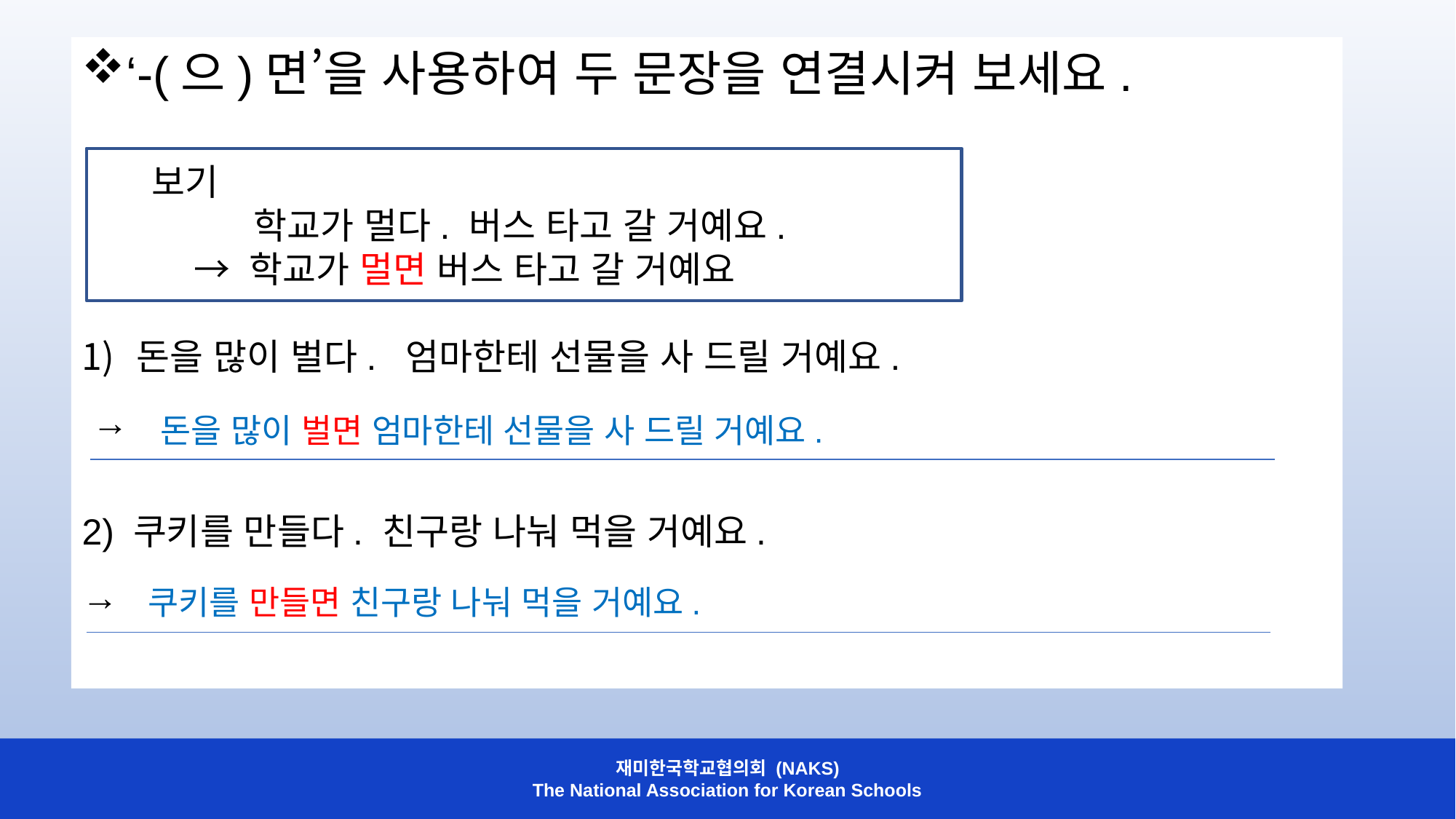

‘-(으)면’을 사용하여 두 문장을 연결시켜 보세요.

      보기
                학교가 멀다. 버스 타고 갈 거예요.
           → 학교가 멀면 버스 타고 갈 거예요

돈을 많이 벌다.  엄마한테 선물을 사 드릴 거예요.
 →

2) 쿠키를 만들다. 친구랑 나눠 먹을 거예요.
→

돈을 많이 벌면 엄마한테 선물을 사 드릴 거예요.
쿠키를 만들면 친구랑 나눠 먹을 거예요.
재미한국학교협의회 (NAKS)
The National Association for Korean Schools